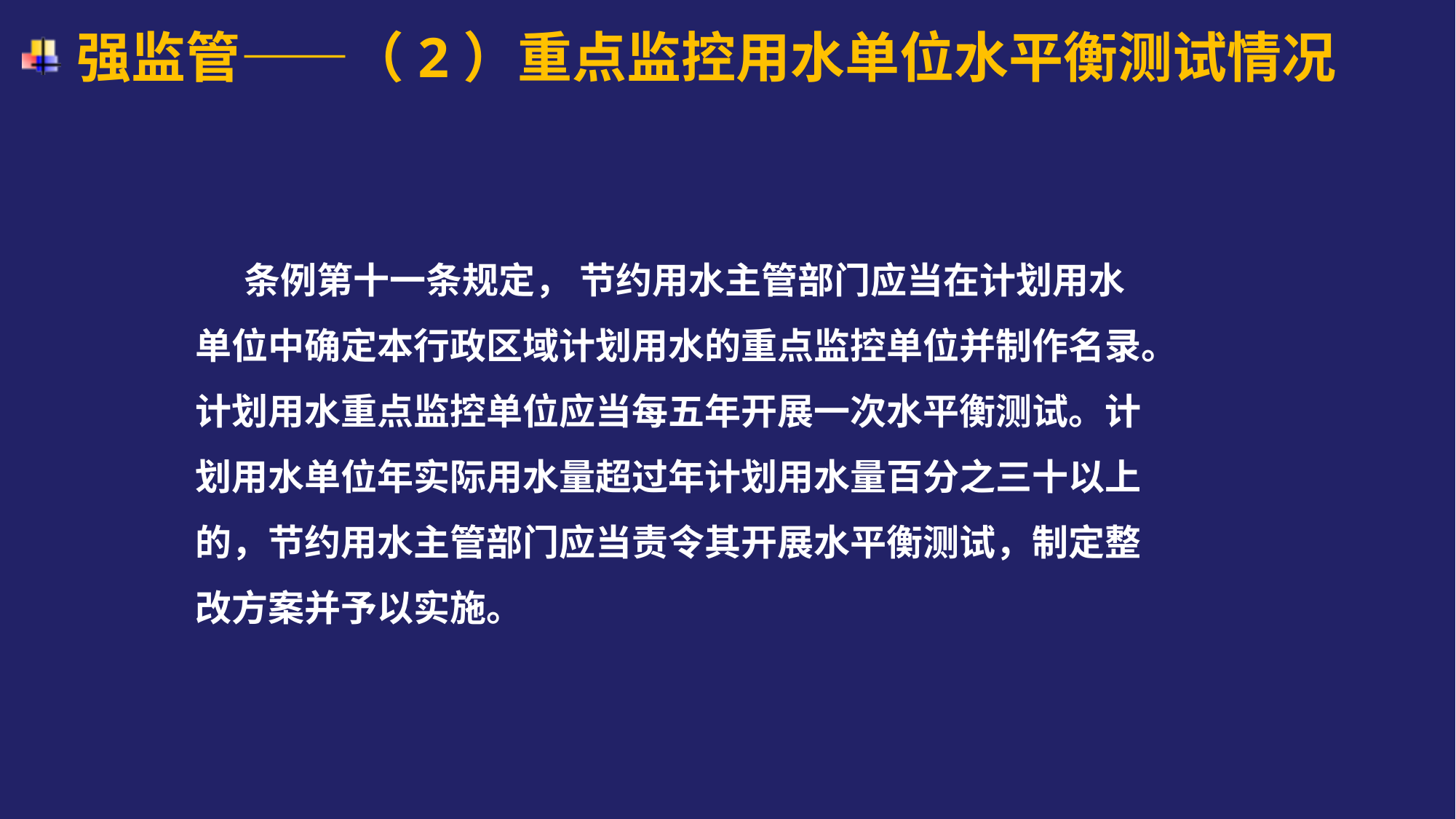

强监管——（2）重点监控用水单位水平衡测试情况
      条例第十一条规定， 节约用水主管部门应当在计划用水单位中确定本行政区域计划用水的重点监控单位并制作名录。计划用水重点监控单位应当每五年开展一次水平衡测试。计划用水单位年实际用水量超过年计划用水量百分之三十以上的，节约用水主管部门应当责令其开展水平衡测试，制定整改方案并予以实施。